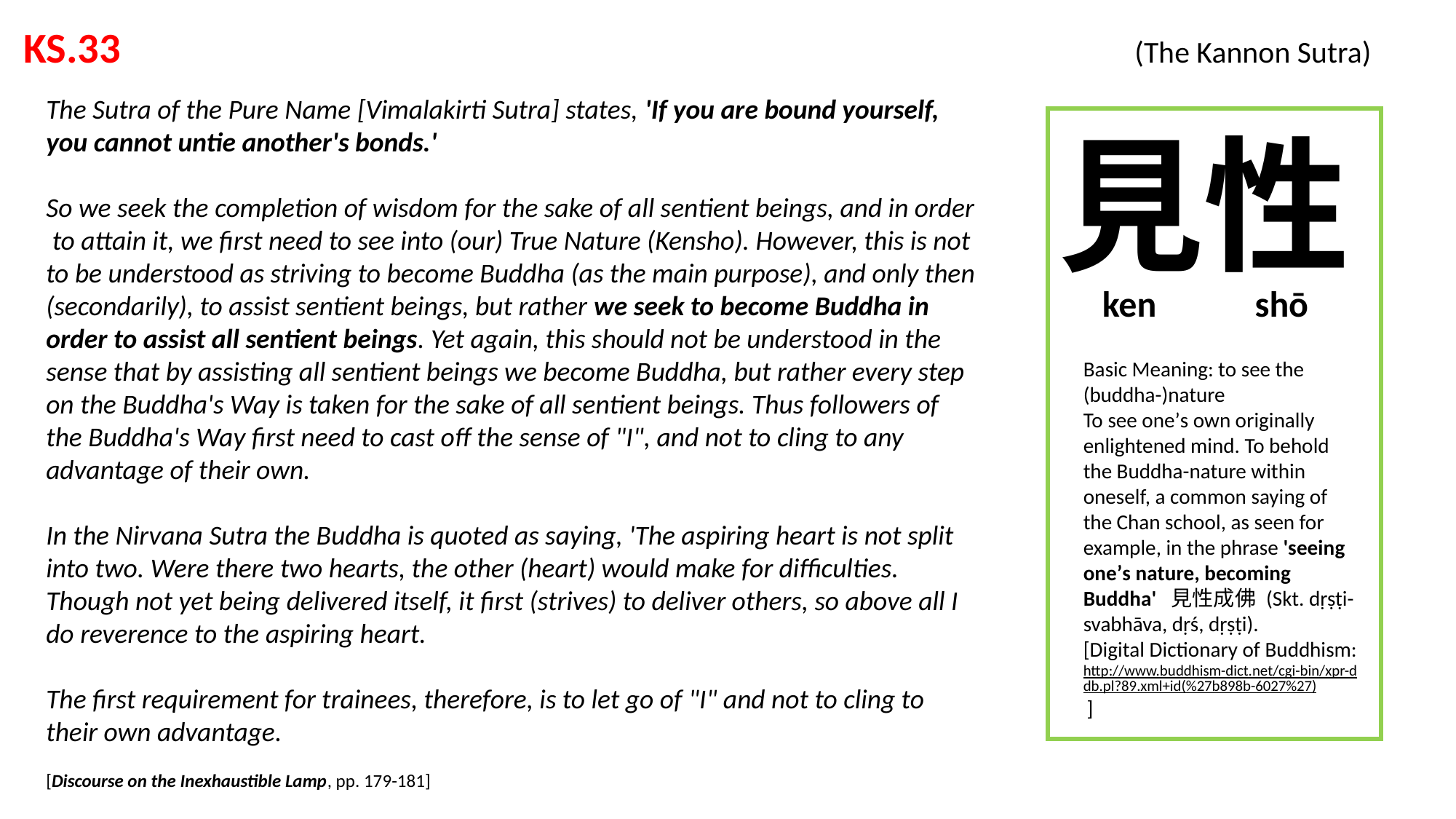

KS.33  			  			                                    (The Kannon Sutra)
The Sutra of the Pure Name [Vimalakirti Sutra] states, 'If you are bound yourself, you cannot untie another's bonds.'

So we seek the completion of wisdom for the sake of all sentient beings, and in order  to attain it, we first need to see into (our) True Nature (Kensho). However, this is not to be understood as striving to become Buddha (as the main purpose), and only then (secondarily), to assist sentient beings, but rather we seek to become Buddha in order to assist all sentient beings. Yet again, this should not be understood in the sense that by assisting all sentient beings we become Buddha, but rather every step on the Buddha's Way is taken for the sake of all sentient beings. Thus followers of the Buddha's Way first need to cast off the sense of "I", and not to cling to any advantage of their own.

In the Nirvana Sutra the Buddha is quoted as saying, 'The aspiring heart is not split into two. Were there two hearts, the other (heart) would make for difficulties. Though not yet being delivered itself, it first (strives) to deliver others, so above all I do reverence to the aspiring heart.

The first requirement for trainees, therefore, is to let go of "I" and not to cling to their own advantage.

[Discourse on the Inexhaustible Lamp, pp. 179-181]
見性

ken            shō
Basic Meaning: to see the
(buddha-)nature
To see oneʼs own originally enlightened mind. To behold the Buddha-nature within oneself, a common saying of the Chan school, as seen for example, in the phrase 'seeing oneʼs nature, becoming Buddha'  見性成佛 (Skt. dṛṣṭi-svabhāva, dṛś, dṛṣṭi).
[Digital Dictionary of Buddhism:
http://www.buddhism-dict.net/cgi-bin/xpr-ddb.pl?89.xml+id(%27b898b-6027%27) ]